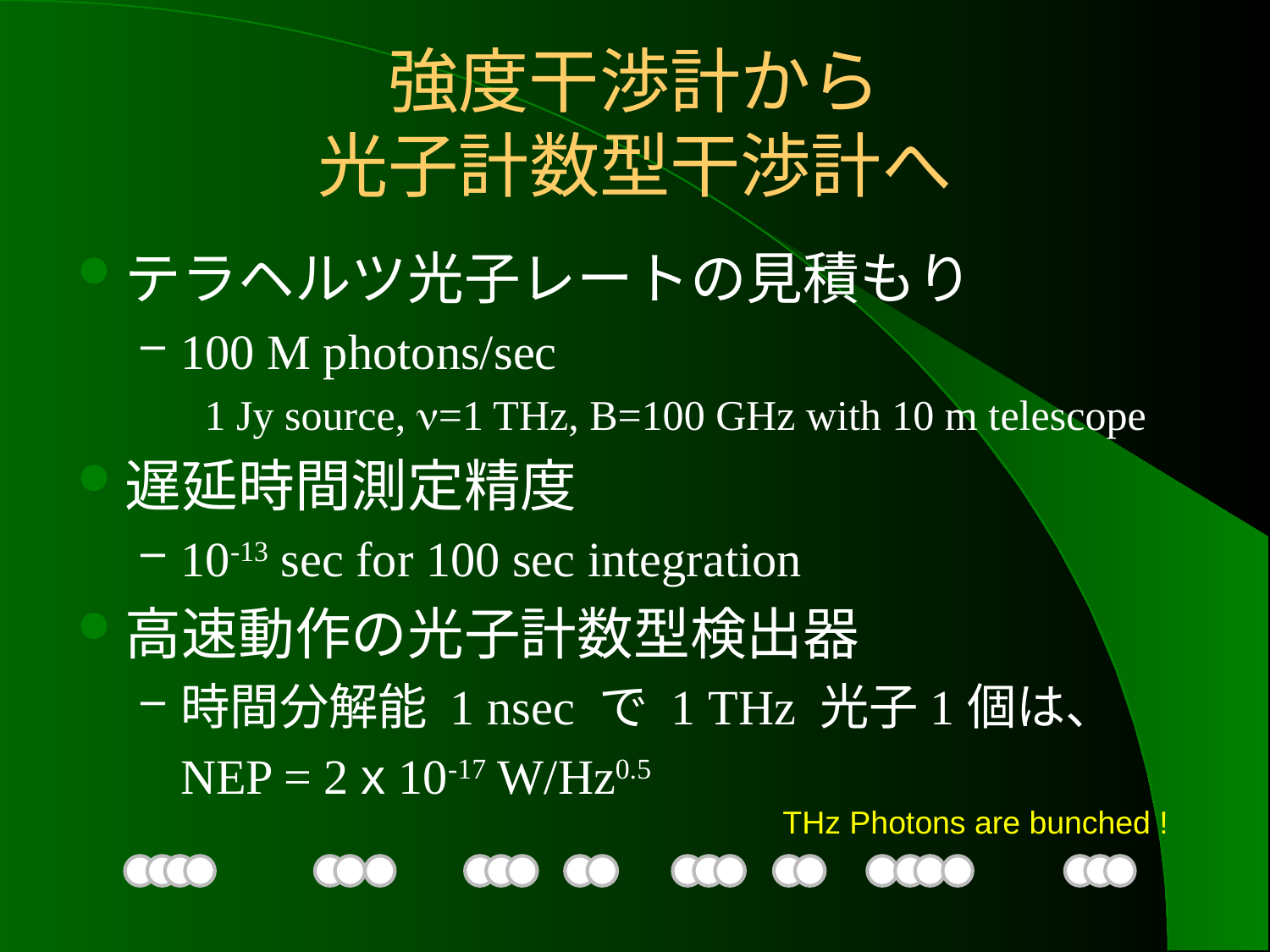

# 強度干渉計から 光子計数型干渉計へ
テラヘルツ光子レートの見積もり
100 M photons/sec
1 Jy source, ν=1 THz, B=100 GHz with 10 m telescope
遅延時間測定精度
10-13 sec for 100 sec integration
高速動作の光子計数型検出器
時間分解能 1 nsec で 1 THz 光子1個は、
	NEP = 2 x 10-17 W/Hz0.5
THz Photons are bunched !